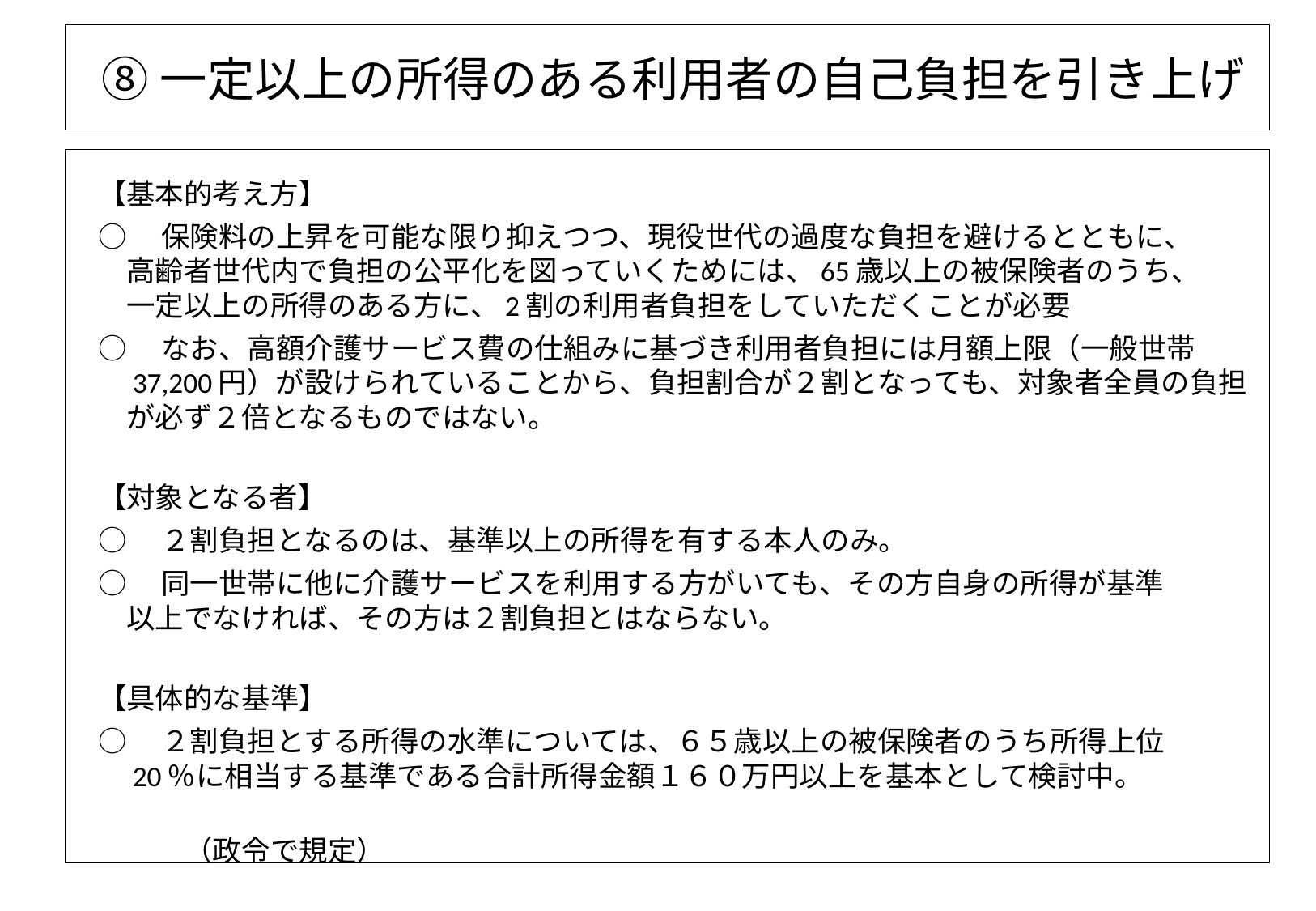

# ⑧一定以上の所得のある利用者の自己負担を引き上げ

【基本的考え方】
○　保険料の上昇を可能な限り抑えつつ、現役世代の過度な負担を避けるとともに、
　高齢者世代内で負担の公平化を図っていくためには、65歳以上の被保険者のうち、
　一定以上の所得のある方に、2割の利用者負担をしていただくことが必要
○　なお、高額介護サービス費の仕組みに基づき利用者負担には月額上限（一般世帯
　37,200円）が設けられていることから、負担割合が２割となっても、対象者全員の負担
　が必ず２倍となるものではない。

【対象となる者】
○　２割負担となるのは、基準以上の所得を有する本人のみ。
○　同一世帯に他に介護サービスを利用する方がいても、その方自身の所得が基準
　以上でなければ、その方は２割負担とはならない。

【具体的な基準】
○　２割負担とする所得の水準については、６５歳以上の被保険者のうち所得上位
　20％に相当する基準である合計所得金額１６０万円以上を基本として検討中。
　　　　　　　　　　　　　　　　　　　　　　　　　　　　　　　　　　　　　　　　　　　（政令で規定）